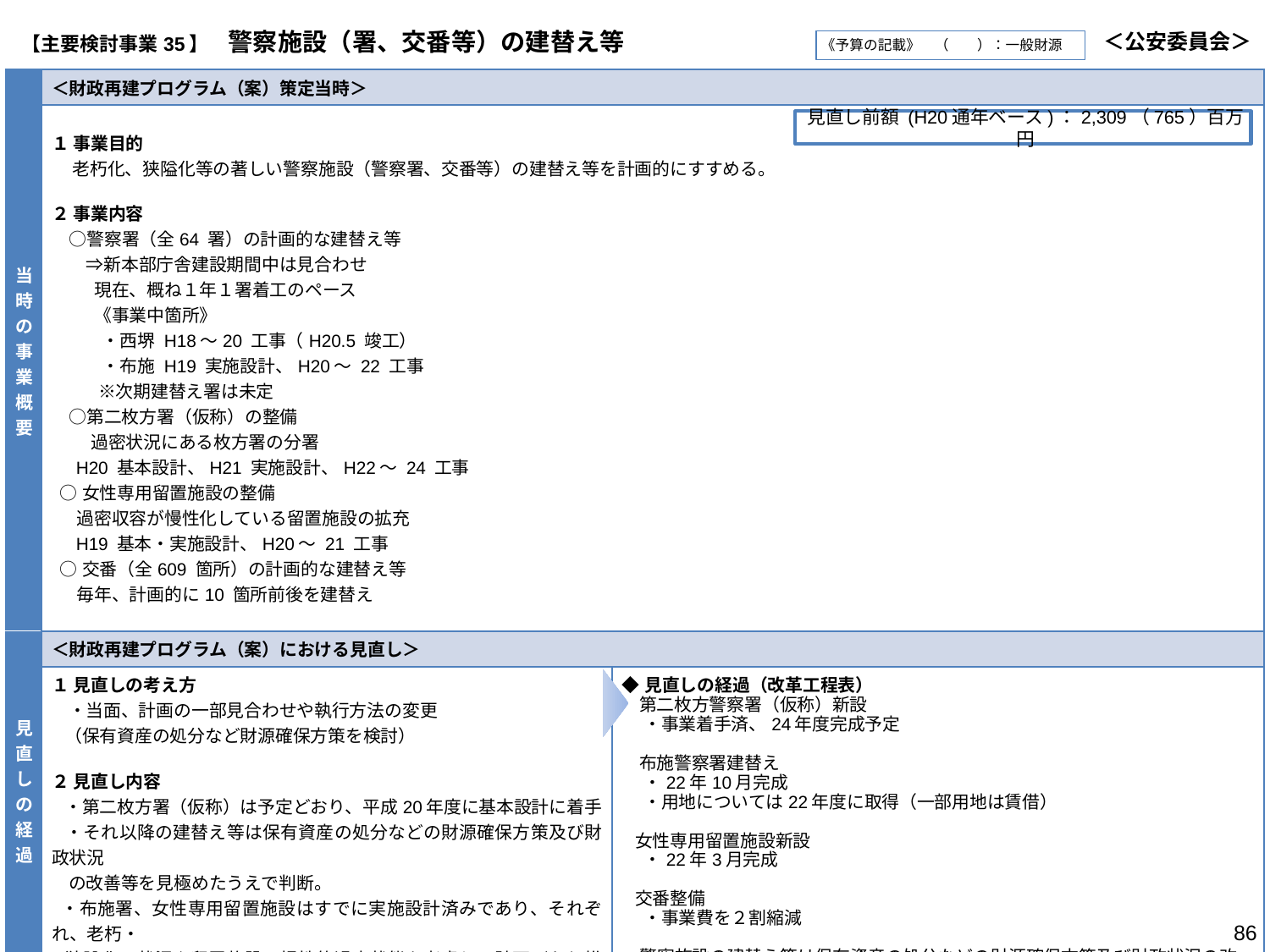

| 【主要検討事業35】　警察施設（署、交番等）の建替え等 | ＜公安委員会＞ |
| --- | --- |
《予算の記載》　（　　）：一般財源
| 当時の事業概要 | ＜財政再建プログラム（案）策定当時＞ |  |
| --- | --- | --- |
|  | １ 事業目的 老朽化、狭隘化等の著しい警察施設（警察署、交番等）の建替え等を計画的にすすめる。 ２ 事業内容 　○警察署（全64 署）の計画的な建替え等 　 ⇒新本部庁舎建設期間中は見合わせ 　 現在、概ね１年１署着工のペース 　 《事業中箇所》 　 ・西堺 H18～20 工事（H20.5 竣工） 　 ・布施 H19 実施設計、H20～ 22 工事 　 ※次期建替え署は未定 　○第二枚方署（仮称）の整備 　　 過密状況にある枚方署の分署 H20 基本設計、H21 実施設計、H22～ 24 工事 ○女性専用留置施設の整備 過密収容が慢性化している留置施設の拡充 H19 基本・実施設計、H20～ 21 工事 ○交番（全609 箇所）の計画的な建替え等 毎年、計画的に10 箇所前後を建替え |  |
| 見直しの経過 | ＜財政再建プログラム（案）における見直し＞ |  |
|  | １ 見直しの考え方 ・当面、計画の一部見合わせや執行方法の変更 （保有資産の処分など財源確保方策を検討） ２ 見直し内容 ・第二枚方署（仮称）は予定どおり、平成20年度に基本設計に着手 ・それ以降の建替え等は保有資産の処分などの財源確保方策及び財政状況 の改善等を見極めたうえで判断。 ・布施署、女性専用留置施設はすでに実施設計済みであり、それぞれ、老朽・ 狭隘化の状況や留置施設の慢性的過密状態を考慮し、計画どおり推進。 ・布施署用地について、府水道部からの有償取得（約11億円）を取り止め、 賃借（平年ベース約2,800万円）とする。 ・交番の整備等は、全庁方針に沿い、平成20年度は事業費を２割縮減する。 ３ 実施時期 平成20年度（平成21年度以降の取扱いは改めて判断） | ◆見直しの経過（改革工程表） 第二枚方警察署（仮称）新設 　 ・事業着手済、24年度完成予定 布施警察署建替え 　 ・22年10月完成 　 ・用地については22年度に取得（一部用地は賃借） 女性専用留置施設新設 　 ・22年3月完成 交番整備 　 ・事業費を２割縮減 　警察施設の建替え等は保有資産の処分などの財源確保方策及び財政状況の改善等を 見極めたうえで判断 【効果額（百万円）】⑳353　㉑▲26　㉒▲8 |
|  |  |  |
見直し前額 (H20通年ベース)：2,309（765）百万円

86